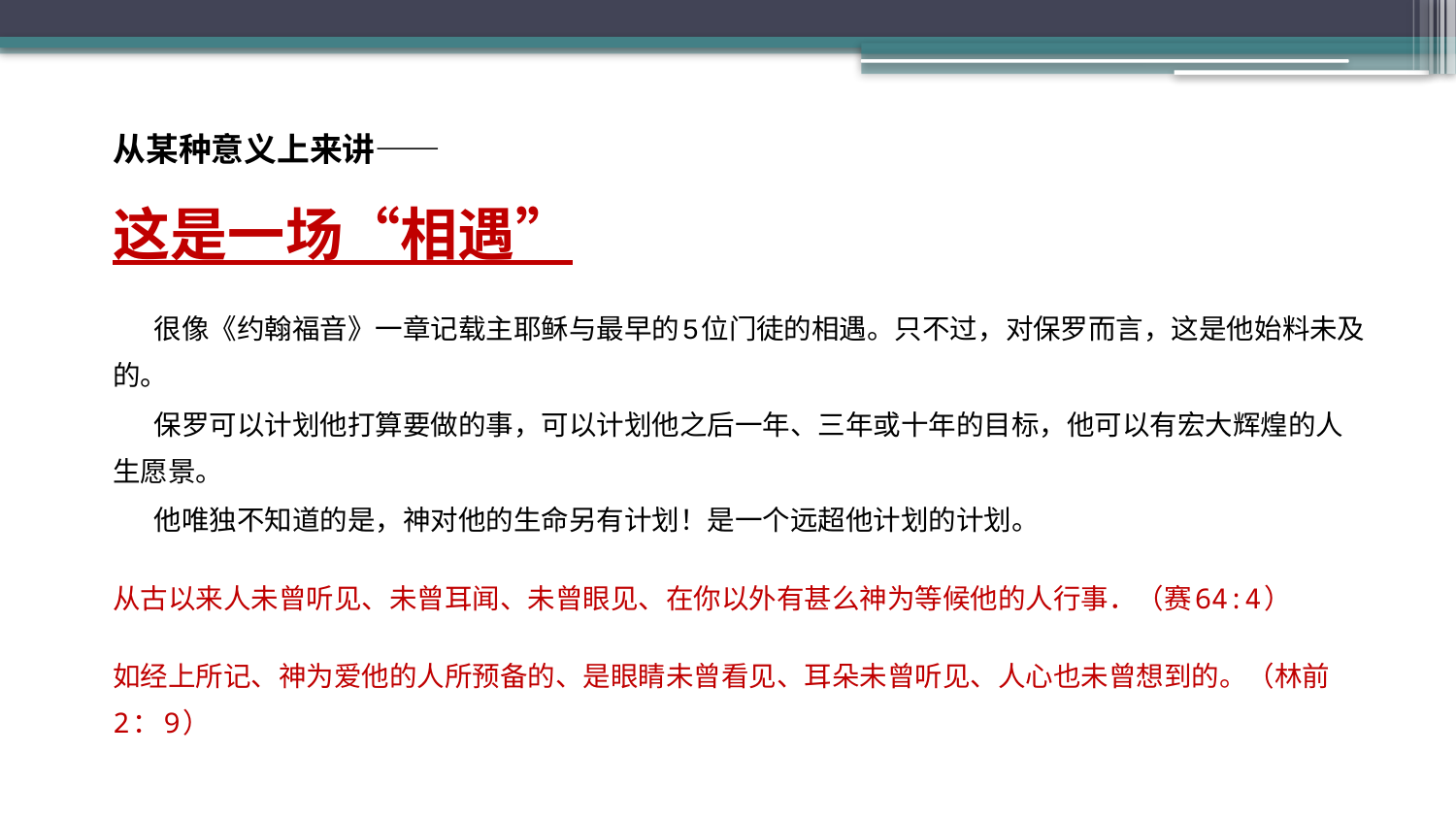

从某种意义上来讲——
这是一场“相遇”

      很像《约翰福音》一章记载主耶稣与最早的5位门徒的相遇。只不过，对保罗而言，这是他始料未及的。
      保罗可以计划他打算要做的事，可以计划他之后一年、三年或十年的目标，他可以有宏大辉煌的人生愿景。
      他唯独不知道的是，神对他的生命另有计划！是一个远超他计划的计划。

从古以来人未曾听见、未曾耳闻、未曾眼见、在你以外有甚么神为等候他的人行事．（赛64:4）
如经上所记、神为爱他的人所预备的、是眼睛未曾看见、耳朵未曾听见、人心也未曾想到的。（林前2：9）